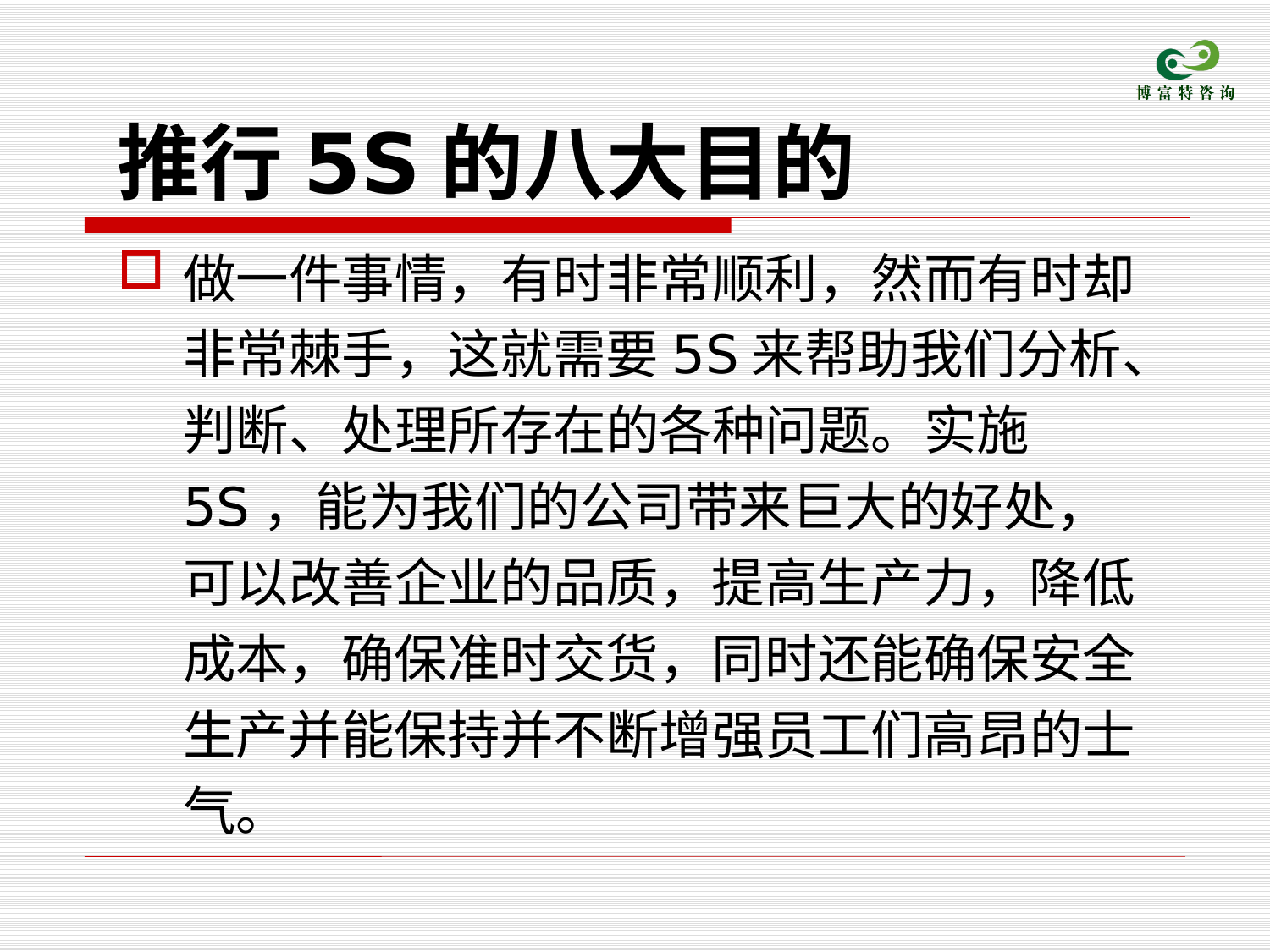

# 推行5S的八大目的
做一件事情，有时非常顺利，然而有时却非常棘手，这就需要5S来帮助我们分析、判断、处理所存在的各种问题。实施5S，能为我们的公司带来巨大的好处，可以改善企业的品质，提高生产力，降低成本，确保准时交货，同时还能确保安全生产并能保持并不断增强员工们高昂的士气。
40